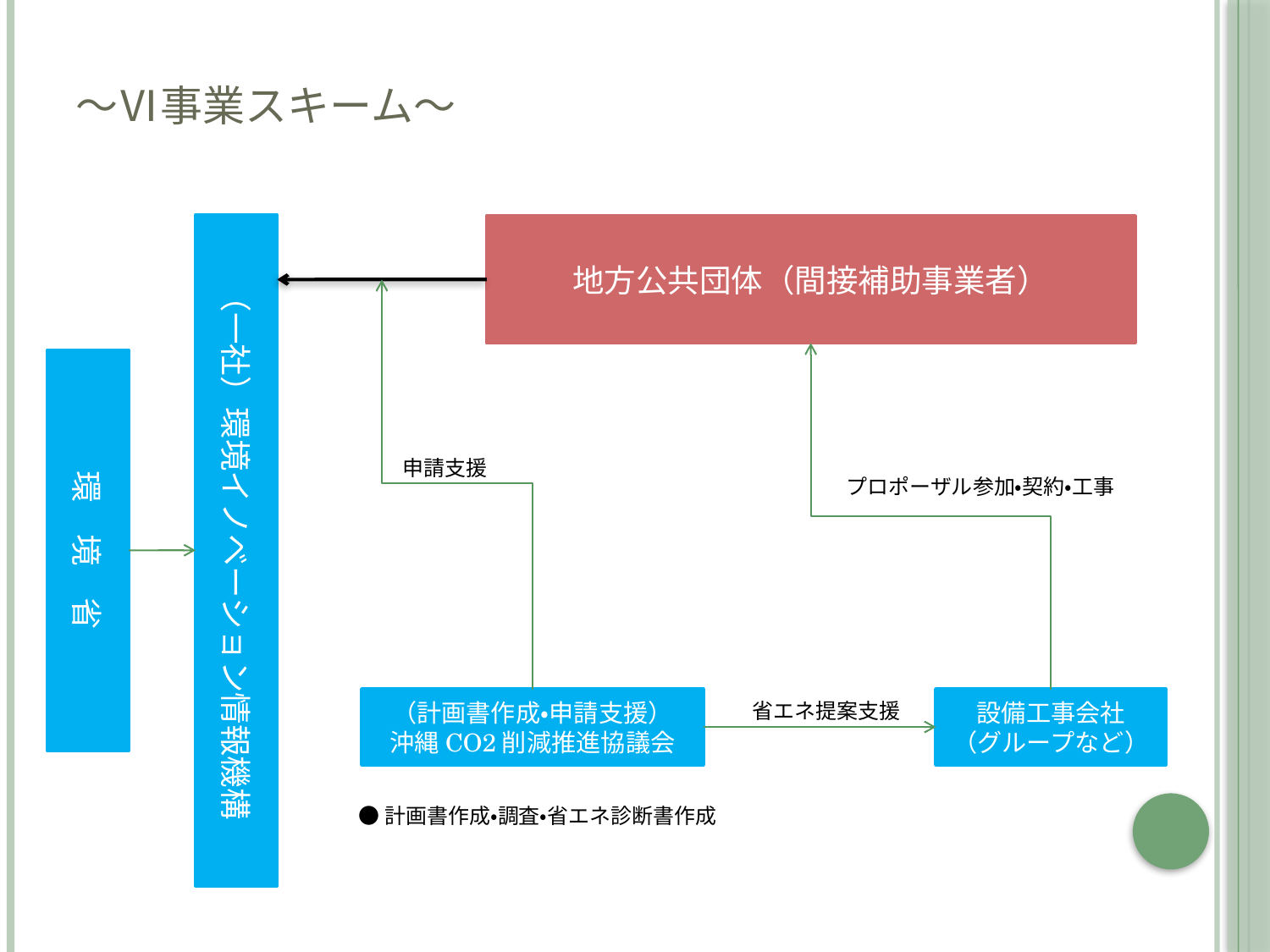

# ～Ⅵ事業スキーム～
（一社）環境イノベーション情報機構
地方公共団体（間接補助事業者）
環　境　省
申請支援
プロポーザル参加・契約・工事
省エネ提案支援
（計画書作成・申請支援）
沖縄CO2削減推進協議会
設備工事会社
（グループなど）
●計画書作成・調査・省エネ診断書作成